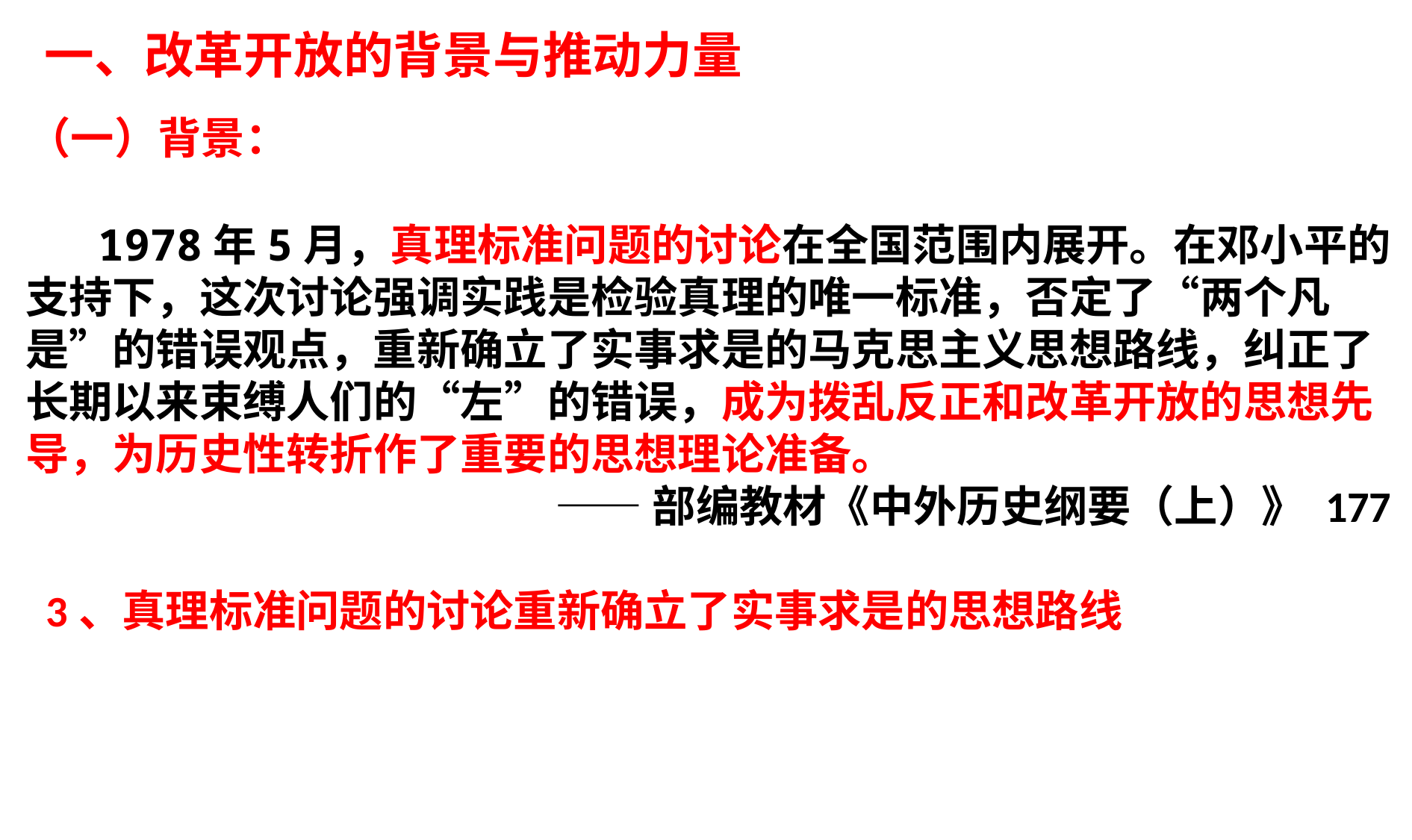

一、改革开放的背景与推动力量
（一）背景：
    1978年5月，真理标准问题的讨论在全国范围内展开。在邓小平的支持下，这次讨论强调实践是检验真理的唯一标准，否定了“两个凡是”的错误观点，重新确立了实事求是的马克思主义思想路线，纠正了长期以来束缚人们的“左”的错误，成为拨乱反正和改革开放的思想先导，为历史性转折作了重要的思想理论准备。
——部编教材《中外历史纲要（上）》 177
3、真理标准问题的讨论重新确立了实事求是的思想路线